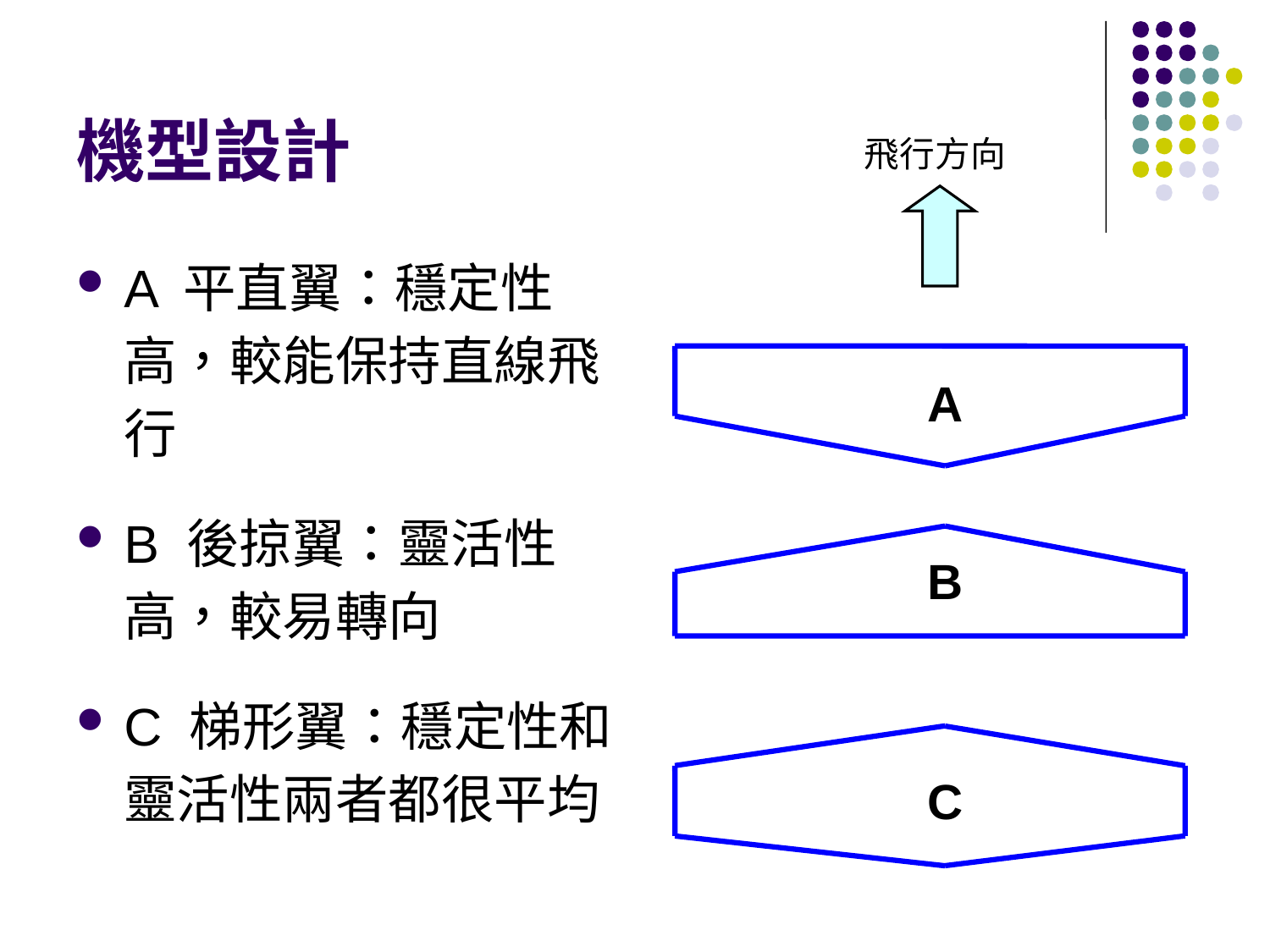

# 機型設計
飛行方向

A

B

C
A 平直翼：穩定性高，較能保持直線飛行
B 後掠翼：靈活性高，較易轉向
C 梯形翼：穩定性和靈活性兩者都很平均